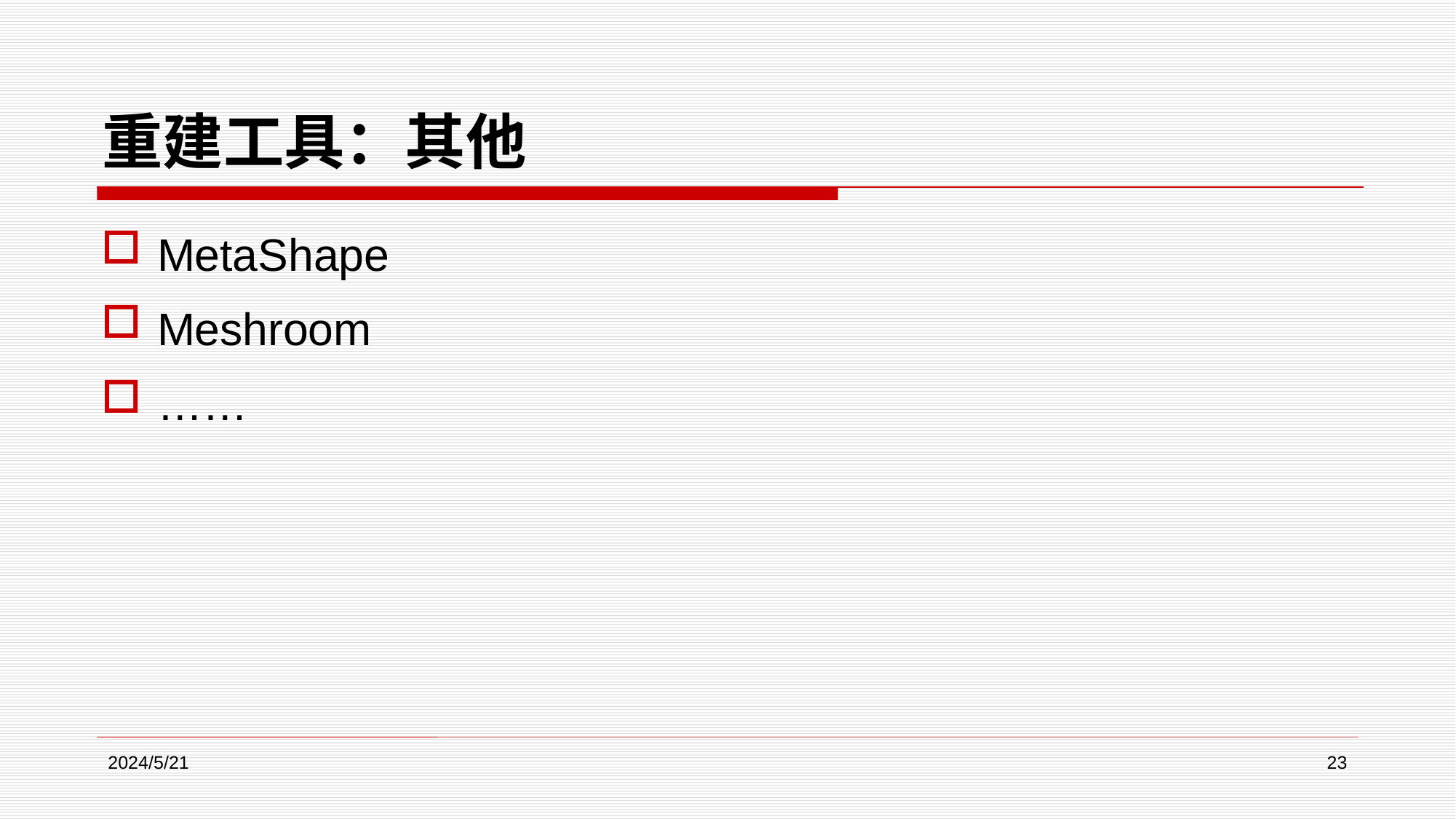

# 重建工具：其他
MetaShape
Meshroom
……
2024/5/21
23